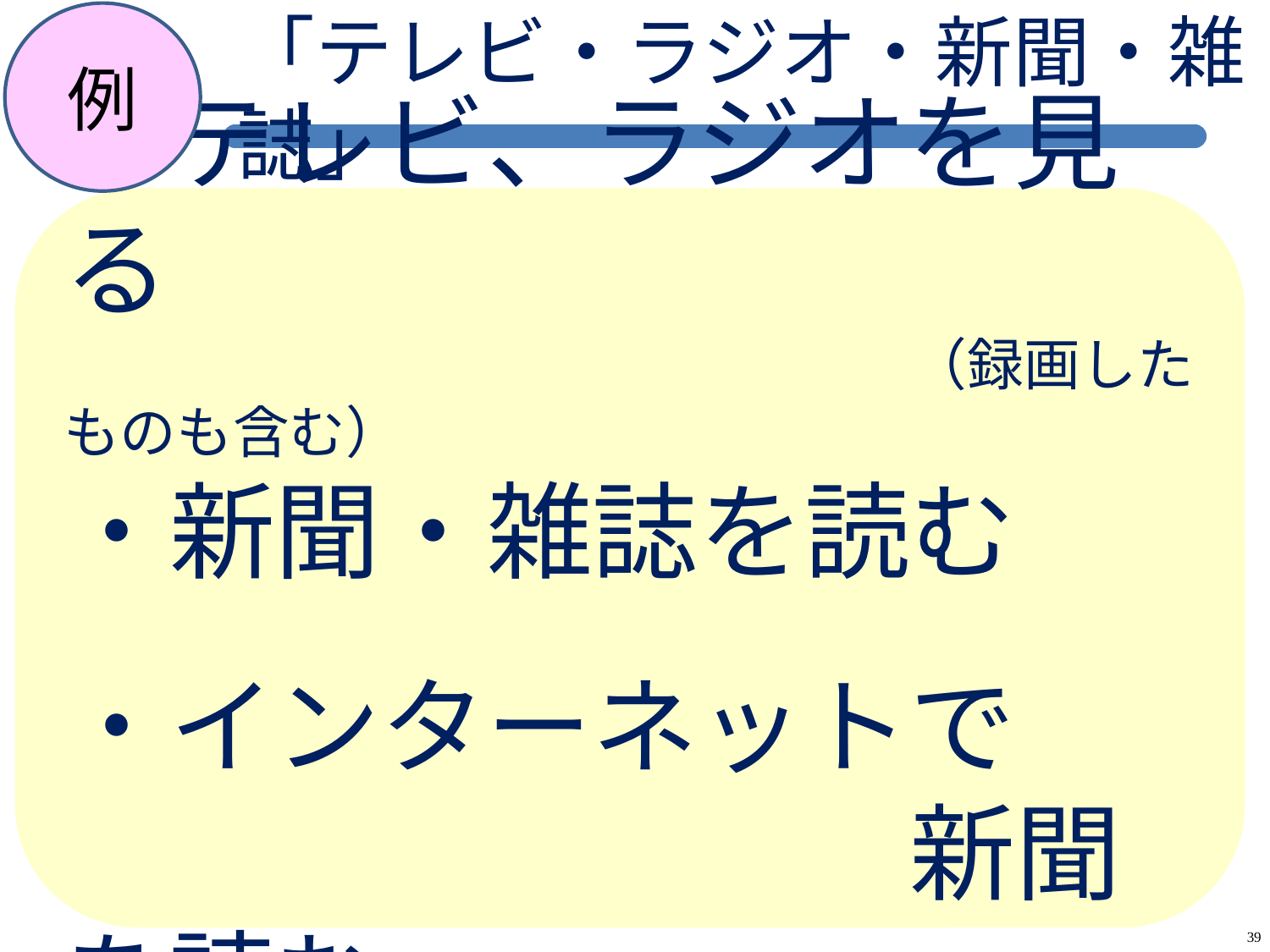

例
# 「テレビ・ラジオ・新聞・雑誌」
・テレビ、ラジオを見る
　　　　　　　　　　　　　　　（録画したものも含む）
・新聞・雑誌を読む

・インターネットで
　　　　　　　　新聞を読む
39